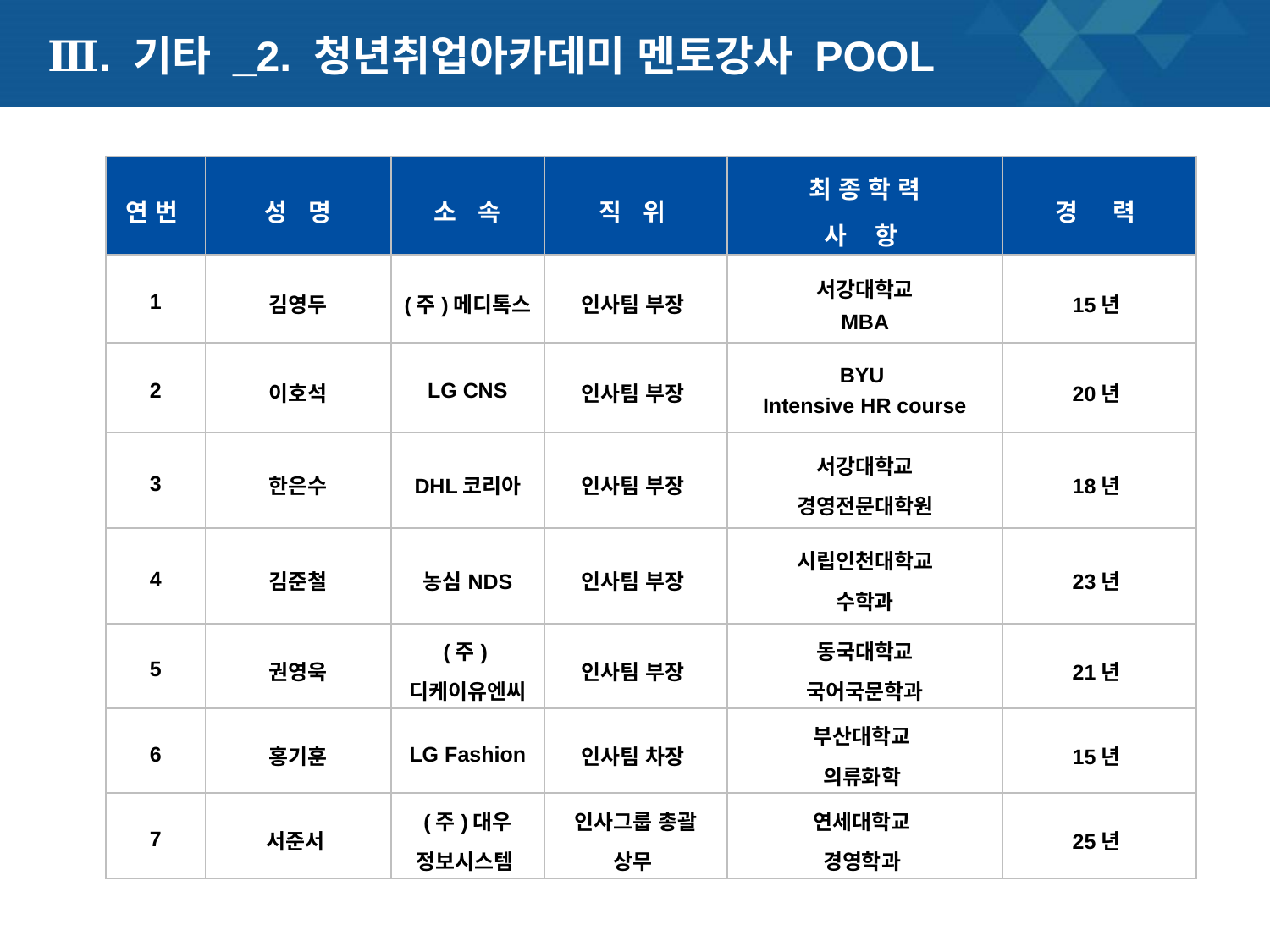

# Ⅲ. 기타 _2. 청년취업아카데미 멘토강사 POOL
| 연 번 | 성 명 | 소 속 | 직 위 | 최 종 학 력 사 항 | 경 력 |
| --- | --- | --- | --- | --- | --- |
| 1 | 김영두 | (주)메디톡스 | 인사팀 부장 | 서강대학교 MBA | 15년 |
| 2 | 이호석 | LG CNS | 인사팀 부장 | BYU Intensive HR course | 20년 |
| 3 | 한은수 | DHL코리아 | 인사팀 부장 | 서강대학교 경영전문대학원 | 18년 |
| 4 | 김준철 | 농심NDS | 인사팀 부장 | 시립인천대학교 수학과 | 23년 |
| 5 | 권영욱 | (주)디케이유엔씨 | 인사팀 부장 | 동국대학교 국어국문학과 | 21년 |
| 6 | 홍기훈 | LG Fashion | 인사팀 차장 | 부산대학교 의류화학 | 15년 |
| 7 | 서준서 | (주)대우 정보시스템 | 인사그룹 총괄 상무 | 연세대학교 경영학과 | 25년 |